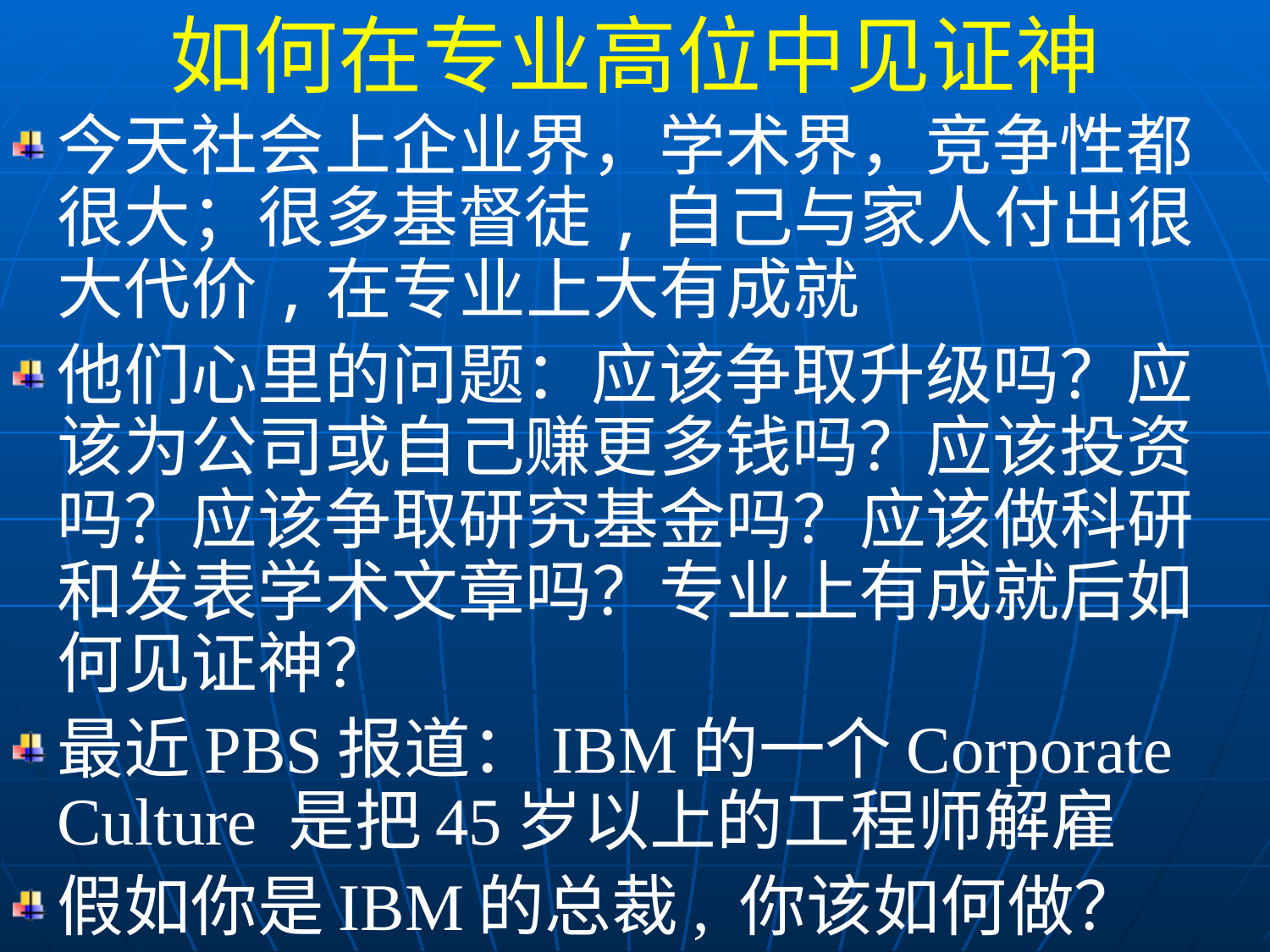

如何在专业高位中见证神
今天社会上企业界，学术界，竞争性都很大；很多基督徒,自己与家人付出很大代价,在专业上大有成就
他们心里的问题：应该争取升级吗？应该为公司或自己赚更多钱吗？应该投资吗？应该争取研究基金吗？应该做科研和发表学术文章吗？专业上有成就后如何见证神？
最近PBS报道：IBM的一个Corporate Culture 是把45岁以上的工程师解雇
假如你是IBM的总裁, 你该如何做？